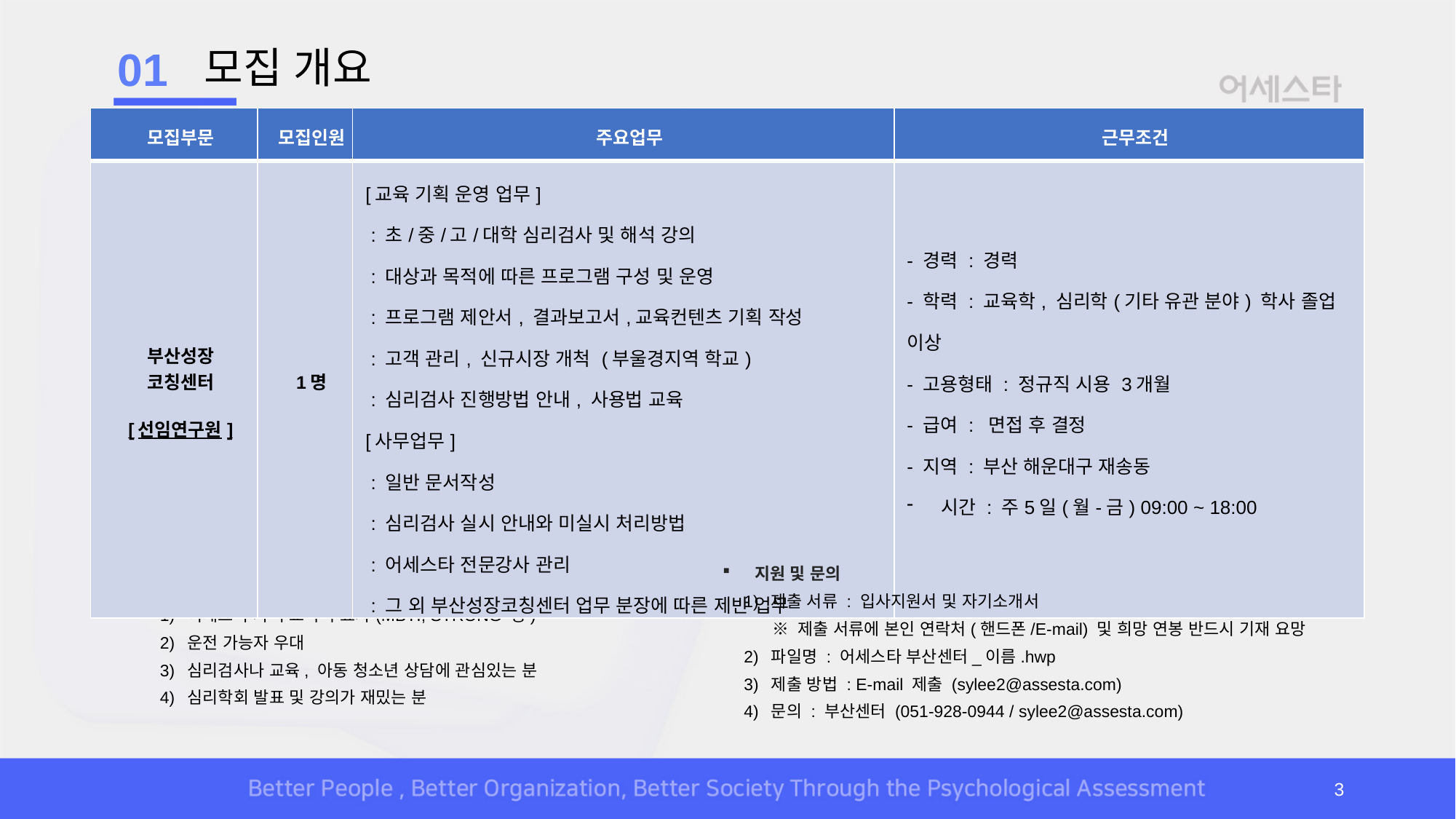

# 01
모집 개요
| 모집부문 | 모집인원 | 주요업무 | 근무조건 |
| --- | --- | --- | --- |
| 부산성장 코칭센터 [선임연구원] | 1명 | [교육 기획 운영 업무] : 초/중/고/대학 심리검사 및 해석 강의 : 대상과 목적에 따른 프로그램 구성 및 운영 : 프로그램 제안서, 결과보고서,교육컨텐츠 기획 작성 : 고객 관리, 신규시장 개척 (부울경지역 학교) : 심리검사 진행방법 안내, 사용법 교육 [사무업무] : 일반 문서작성 : 심리검사 실시 안내와 미실시 처리방법 : 어세스타 전문강사 관리 : 그 외 부산성장코칭센터 업무 분장에 따른 제반 업무 | - 경력 : 경력 - 학력 : 교육학, 심리학(기타 유관 분야) 학사 졸업 이상 - 고용형태 : 정규직 시용 3개월 - 급여 : 면접 후 결정 - 지역 : 부산 해운대구 재송동 시간 : 주5일(월-금) 09:00 ~ 18:00 |
우대사항
어세스타 자격 교육 수료자(MBTI, STRONG 등)
운전 가능자 우대
심리검사나 교육, 아동 청소년 상담에 관심있는 분
심리학회 발표 및 강의가 재밌는 분
지원 및 문의
제출 서류 : 입사지원서 및 자기소개서
      ※ 제출 서류에 본인 연락처(핸드폰/E-mail) 및 희망 연봉 반드시 기재 요망
파일명 : 어세스타 부산센터_이름.hwp
제출 방법 : E-mail 제출 (sylee2@assesta.com)
문의 : 부산센터 (051-928-0944 / sylee2@assesta.com)
3